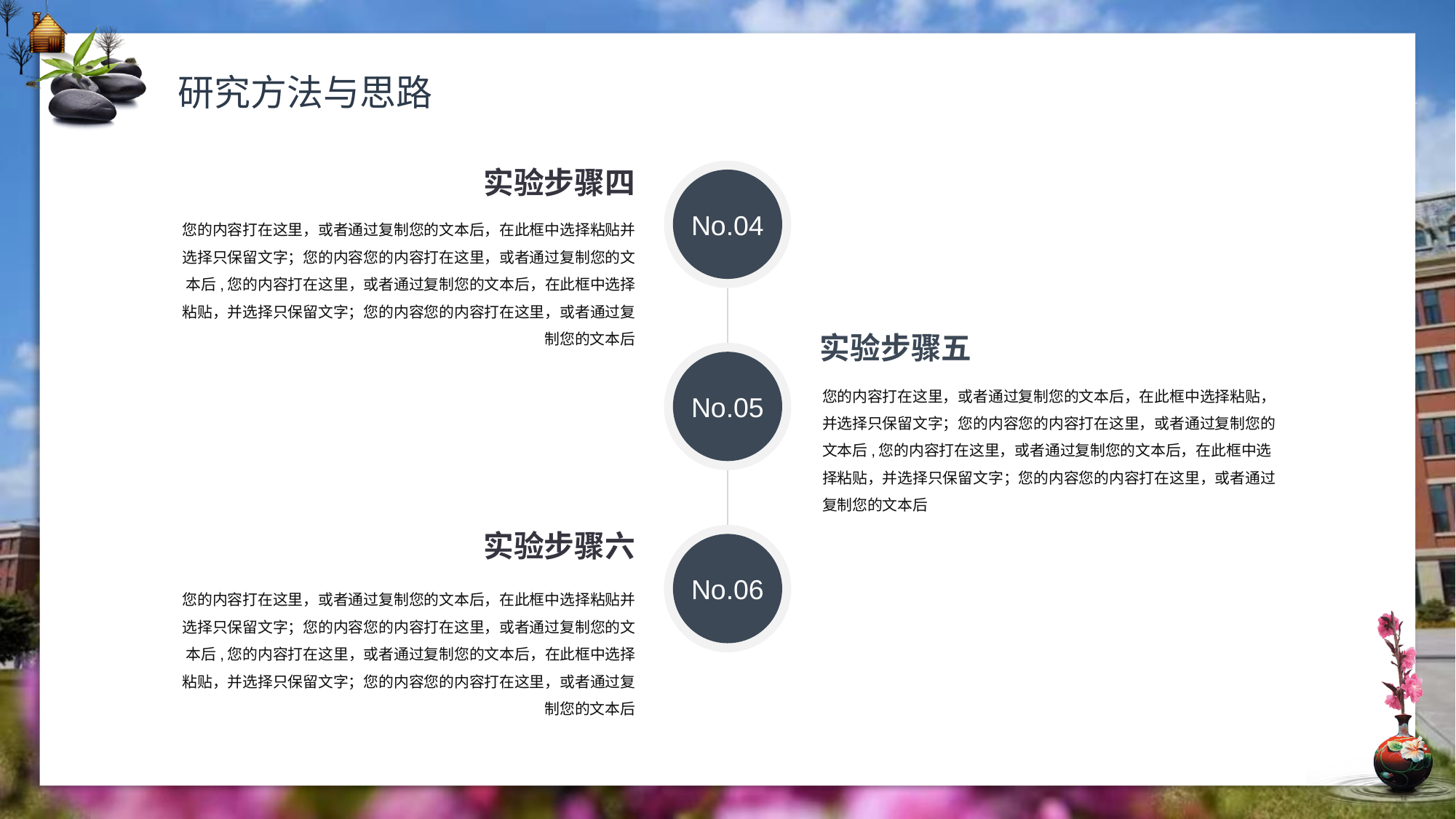

研究方法与思路
实验步骤四

No.04
您的内容打在这里，或者通过复制您的文本后，在此框中选择粘贴并选择只保留文字；您的内容您的内容打在这里，或者通过复制您的文本后,您的内容打在这里，或者通过复制您的文本后，在此框中选择粘贴，并选择只保留文字；您的内容您的内容打在这里，或者通过复制您的文本后
实验步骤五

No.05
您的内容打在这里，或者通过复制您的文本后，在此框中选择粘贴，并选择只保留文字；您的内容您的内容打在这里，或者通过复制您的文本后,您的内容打在这里，或者通过复制您的文本后，在此框中选择粘贴，并选择只保留文字；您的内容您的内容打在这里，或者通过复制您的文本后
实验步骤六

No.06
您的内容打在这里，或者通过复制您的文本后，在此框中选择粘贴并选择只保留文字；您的内容您的内容打在这里，或者通过复制您的文本后,您的内容打在这里，或者通过复制您的文本后，在此框中选择粘贴，并选择只保留文字；您的内容您的内容打在这里，或者通过复制您的文本后